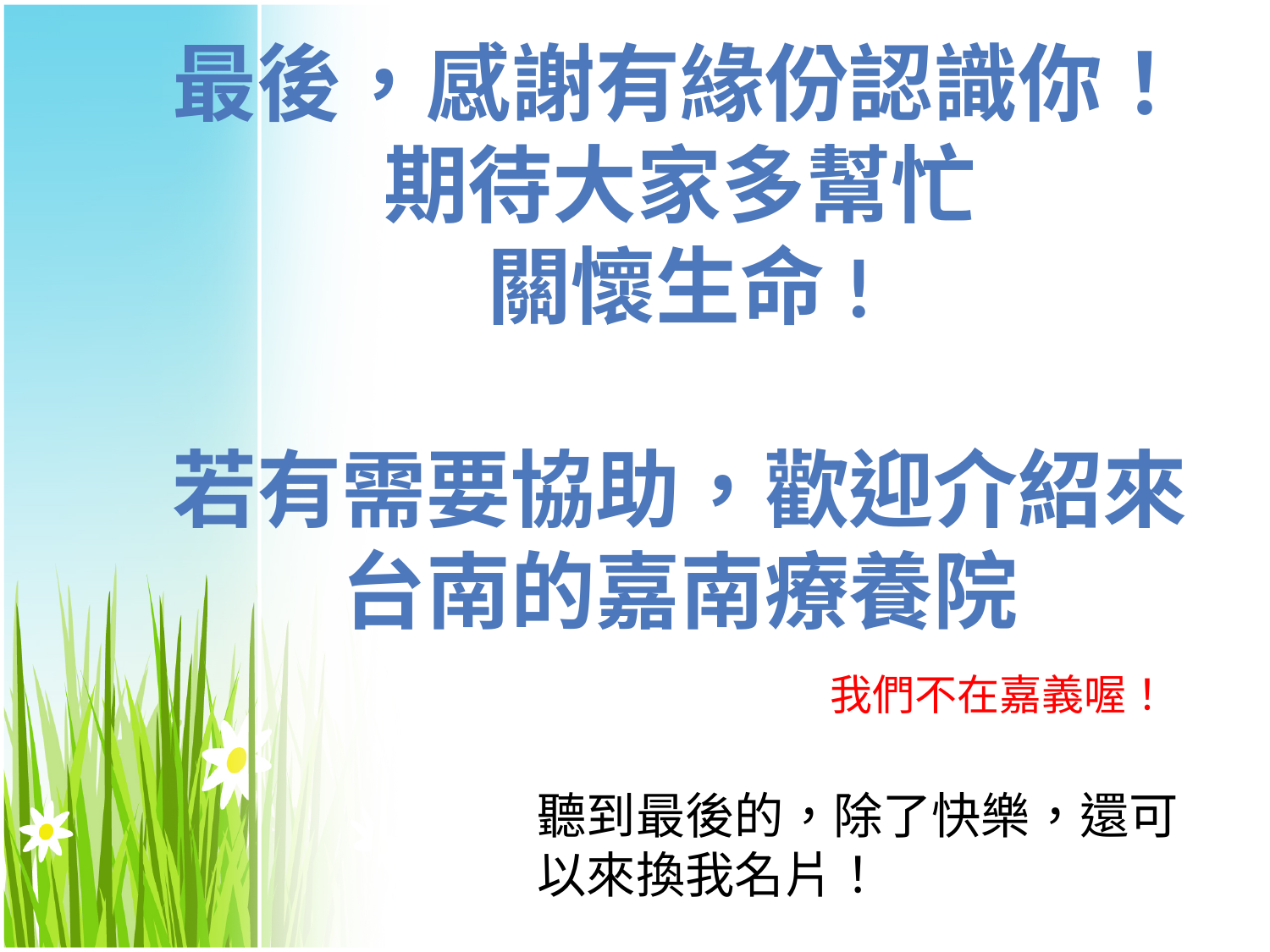

最後，感謝有緣份認識你！
期待大家多幫忙
關懷生命!

若有需要協助，歡迎介紹來
台南的嘉南療養院
我們不在嘉義喔！
聽到最後的，除了快樂，還可以來換我名片！